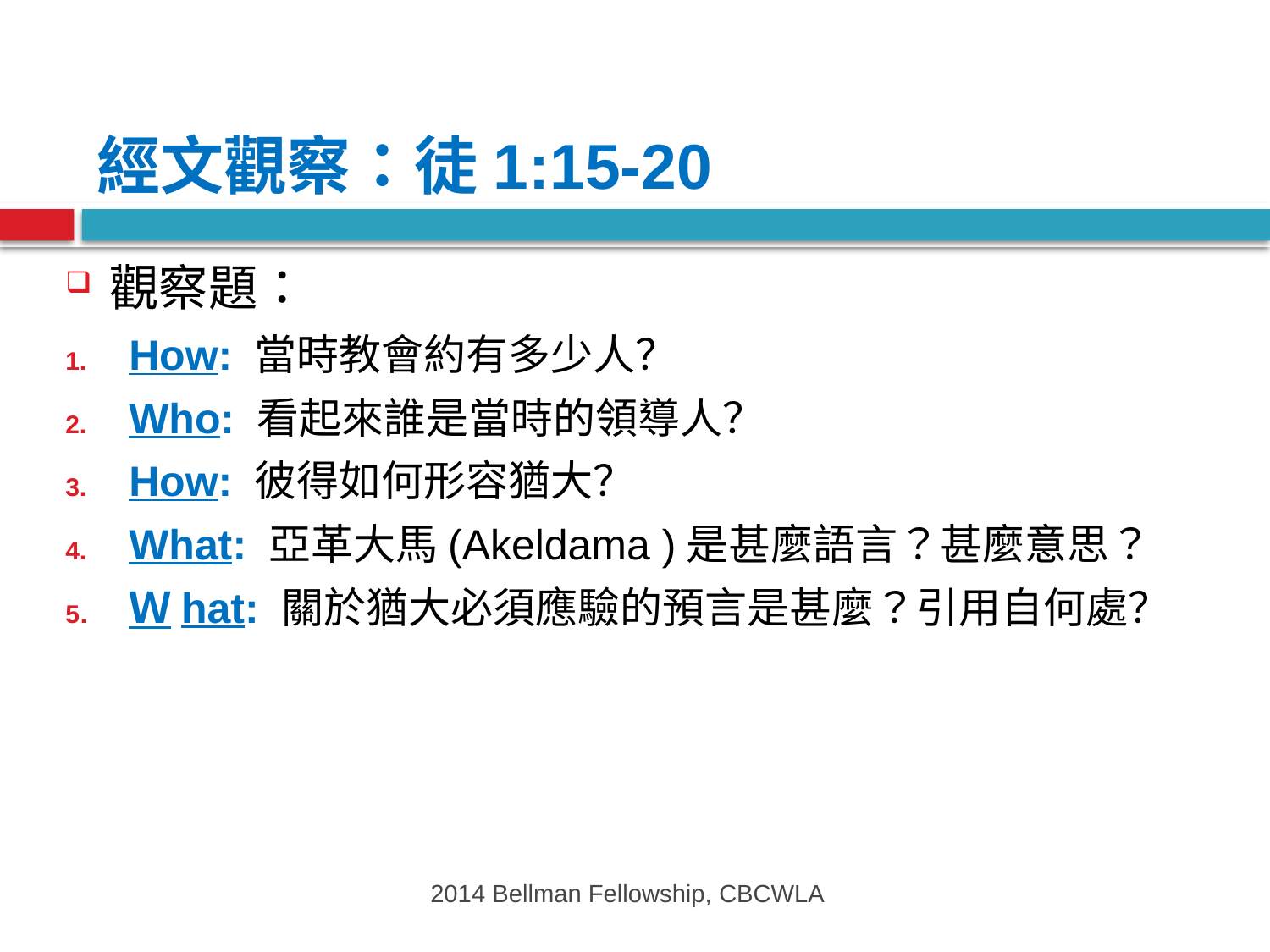

# 經文觀察：徒1:15-20
觀察題：
How: 當時教會約有多少人？
Who: 看起來誰是當時的領導人？
How: 彼得如何形容猶大？
What: 亞革大馬(Akeldama )是甚麼語言？甚麼意思？
Ｗhat: 關於猶大必須應驗的預言是甚麼？引用自何處？
2014 Bellman Fellowship, CBCWLA